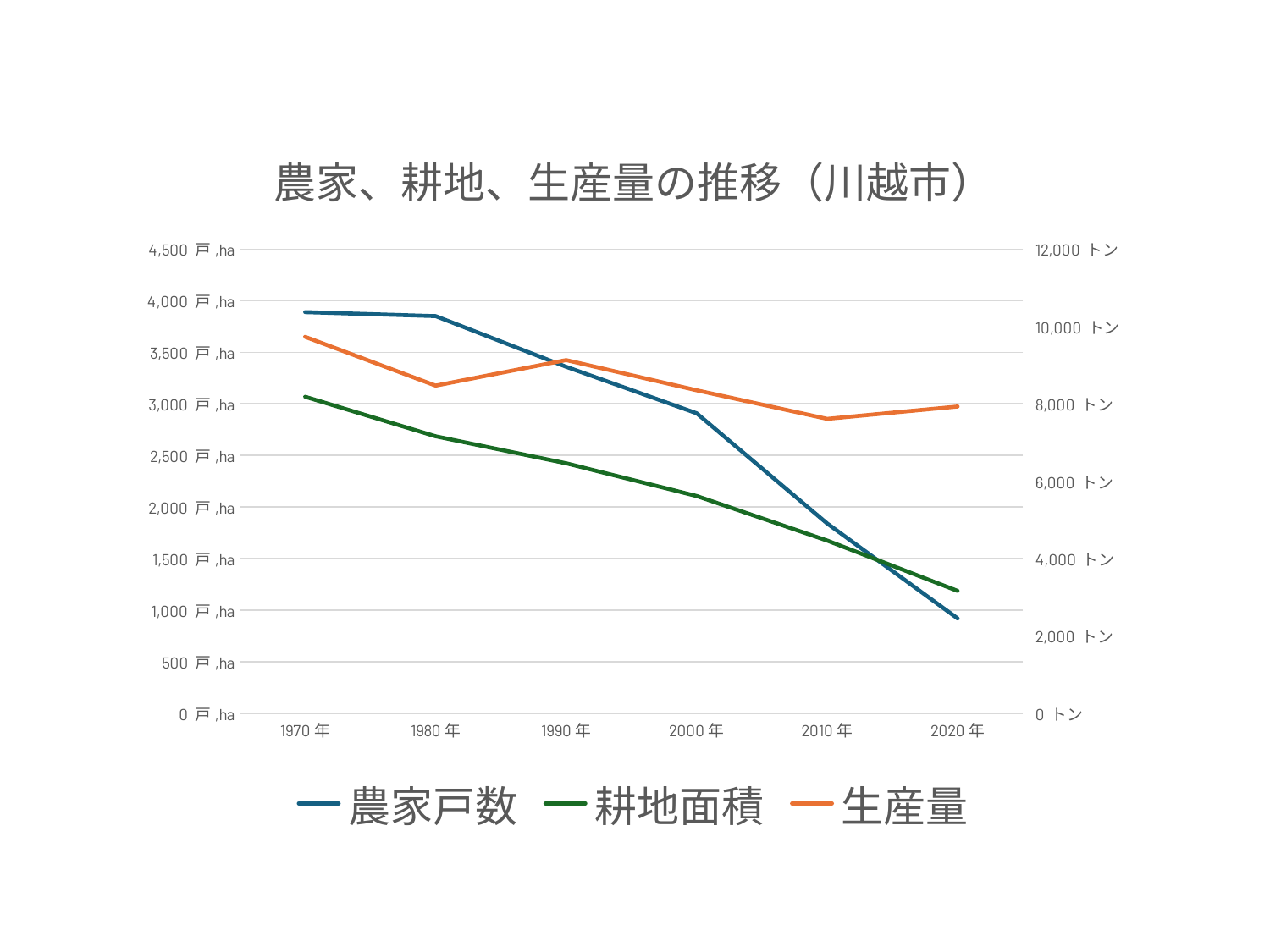

### Chart: 農家、耕地、生産量の推移（川越市）

| Category | 農家戸数 | 耕地面積 | 生産量 |
|---|---|---|---|
| 1970年 | 3889.0 | 3068.0 | 9730.0 |
| 1980年 | 3850.0 | 2685.0 | 8470.0 |
| 1990年 | 3359.0 | 2423.0 | 9130.0 |
| 2000年 | 2908.0 | 2106.0 | 8350.0 |
| 2010年 | 1840.0 | 1674.0 | 7610.0 |
| 2020年 | 919.0 | 1186.0 | 7930.0 |